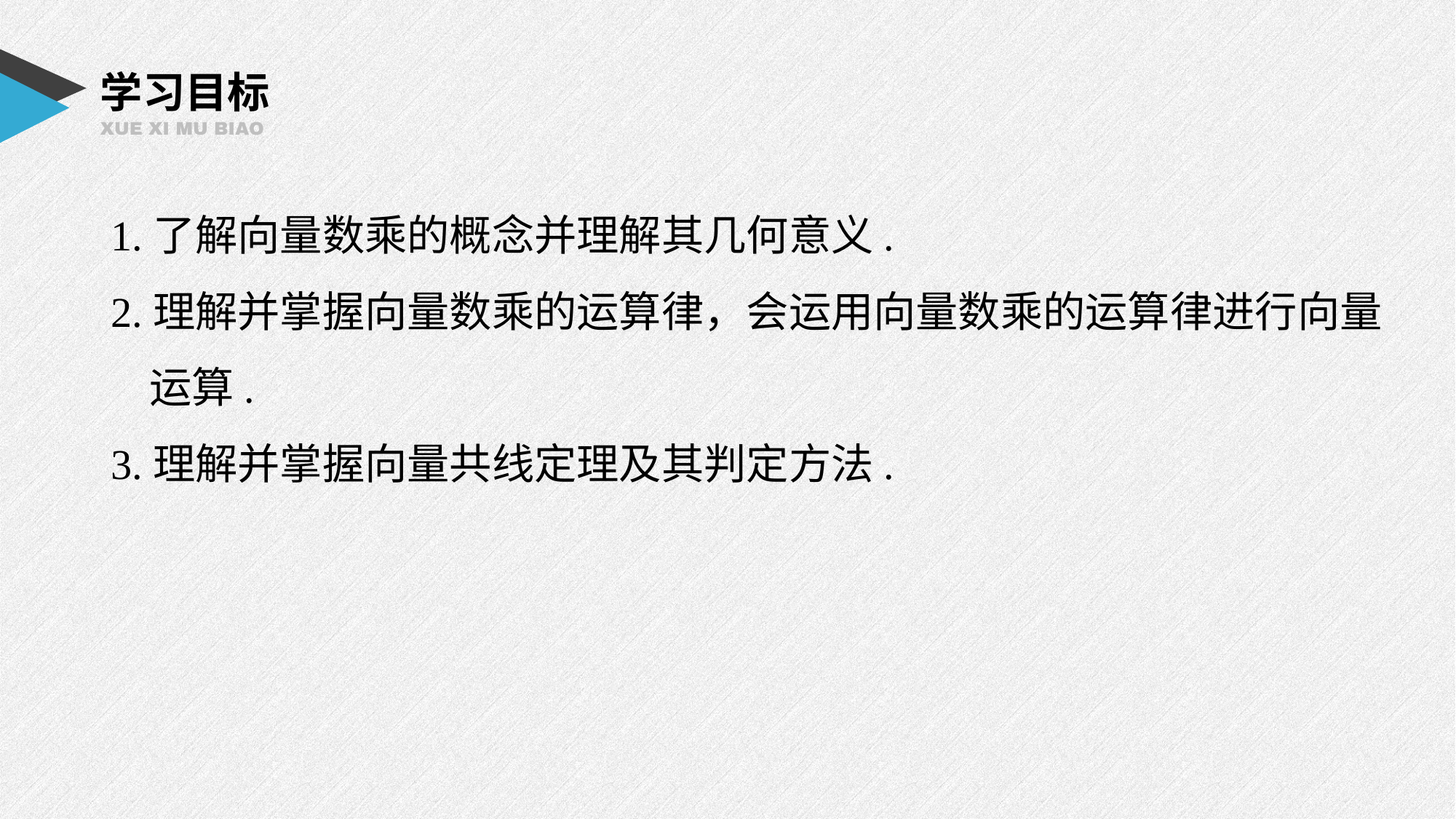

学习目标

XUE XI MU BIAO
1.了解向量数乘的概念并理解其几何意义.
2.理解并掌握向量数乘的运算律，会运用向量数乘的运算律进行向量
   运算.
3.理解并掌握向量共线定理及其判定方法.